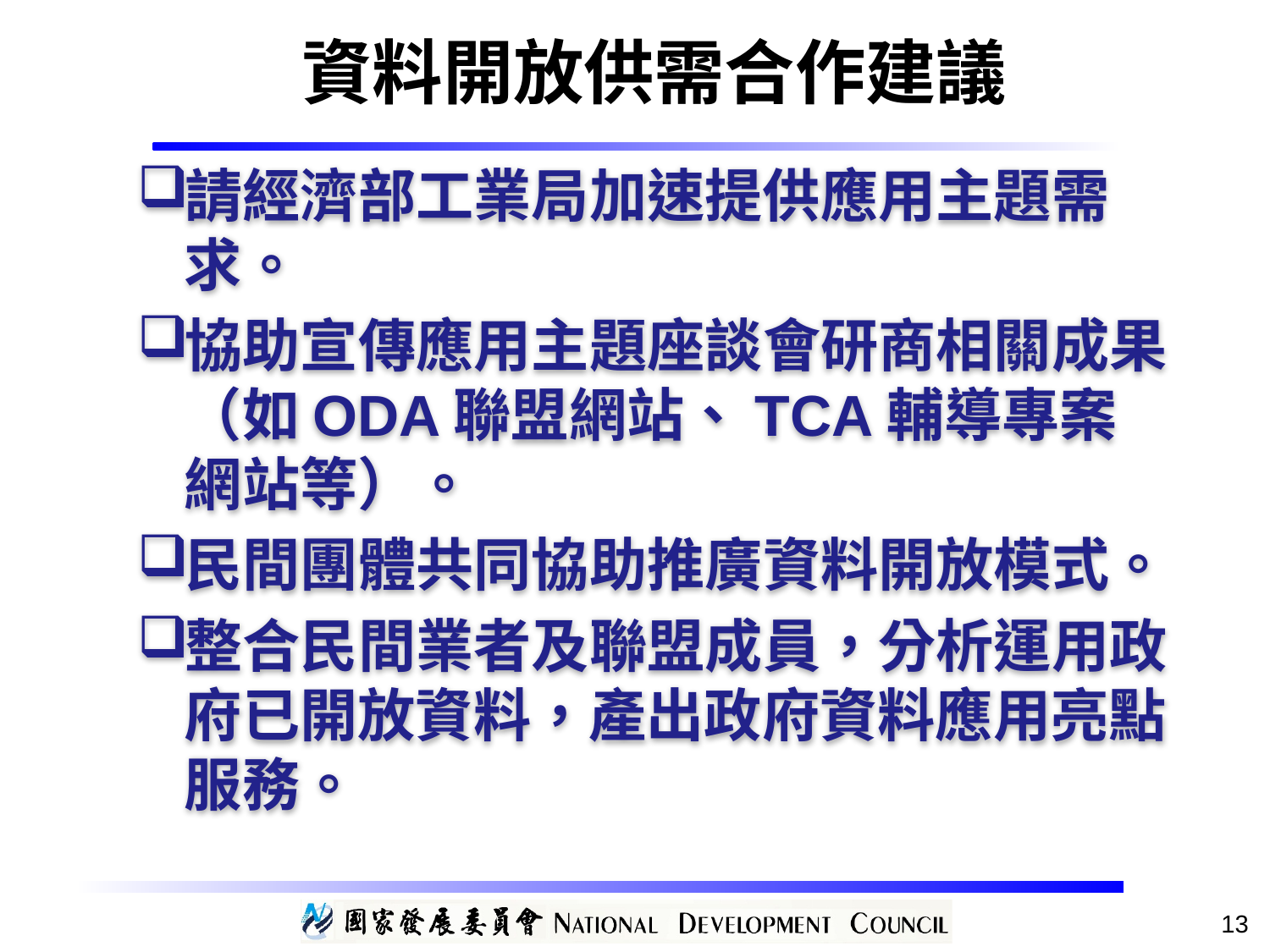

資料開放供需合作建議
請經濟部工業局加速提供應用主題需求。
協助宣傳應用主題座談會研商相關成果（如ODA聯盟網站、TCA輔導專案網站等）。
民間團體共同協助推廣資料開放模式。
整合民間業者及聯盟成員，分析運用政府已開放資料，產出政府資料應用亮點服務。
13